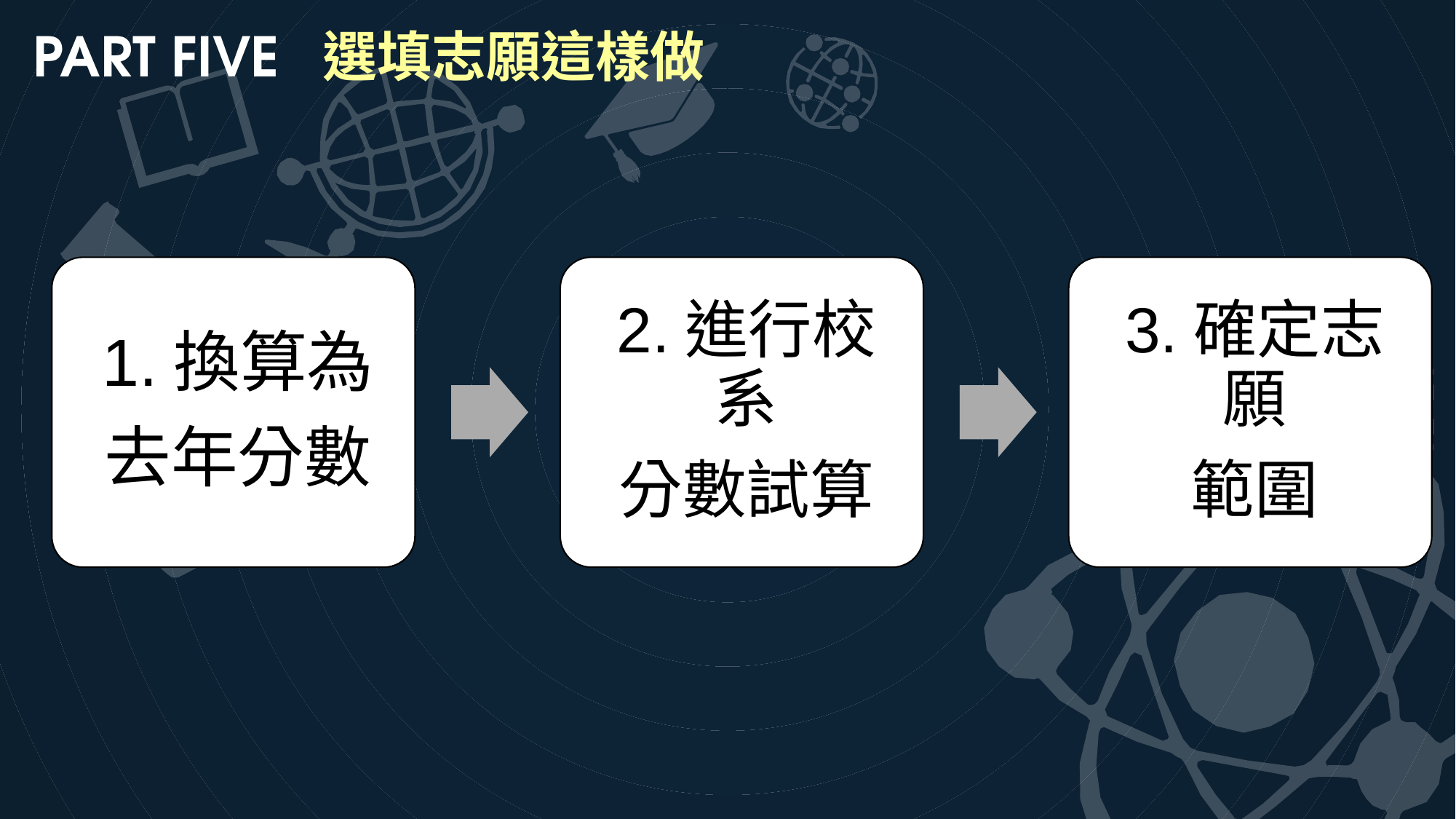

PART FIVE  選填志願這樣做
1.換算為
去年分數

2.進行校系
分數試算

3.確定志願
範圍